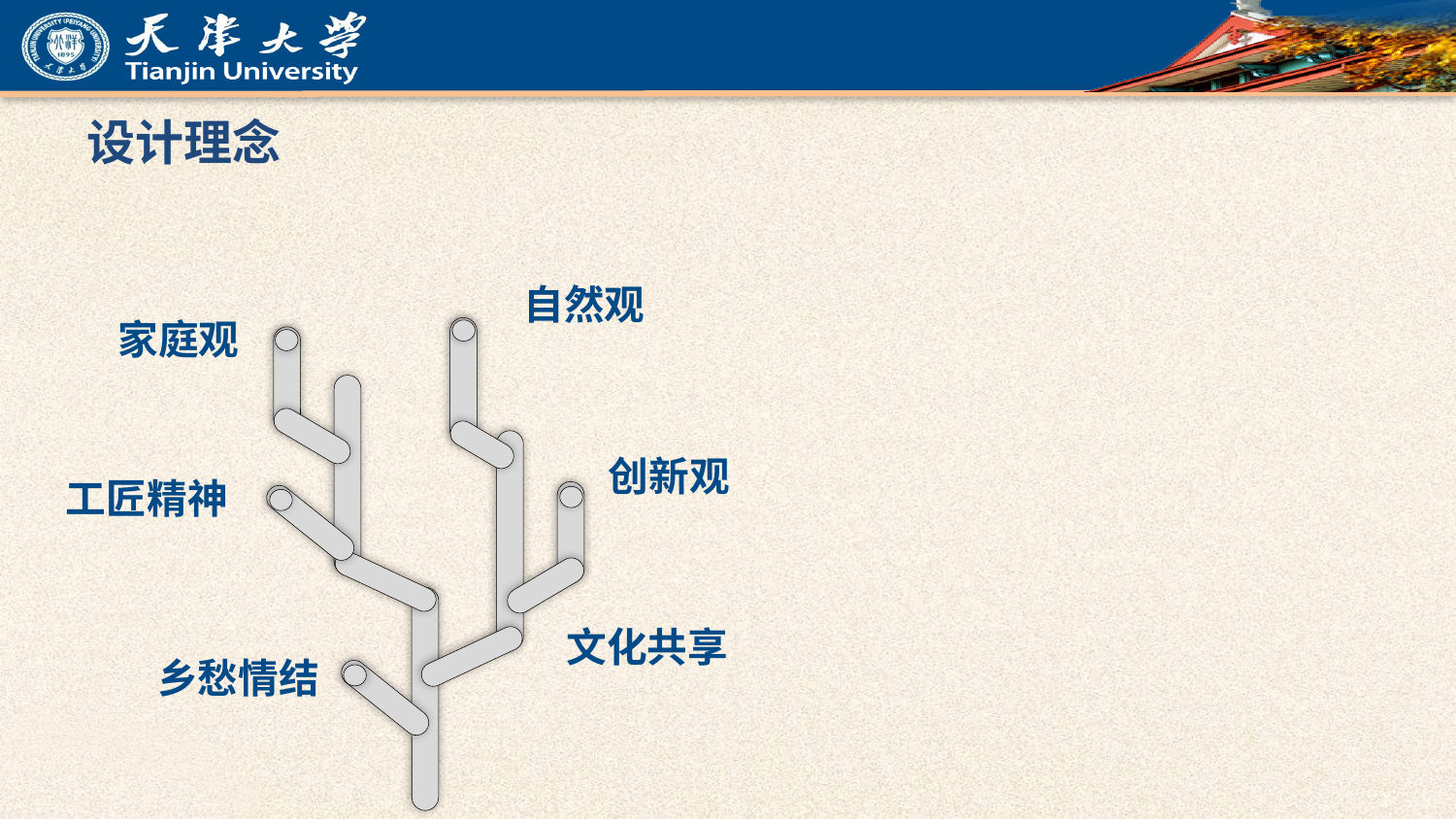

设计理念
自然观
家庭观

创新观
工匠精神
文化共享
乡愁情结